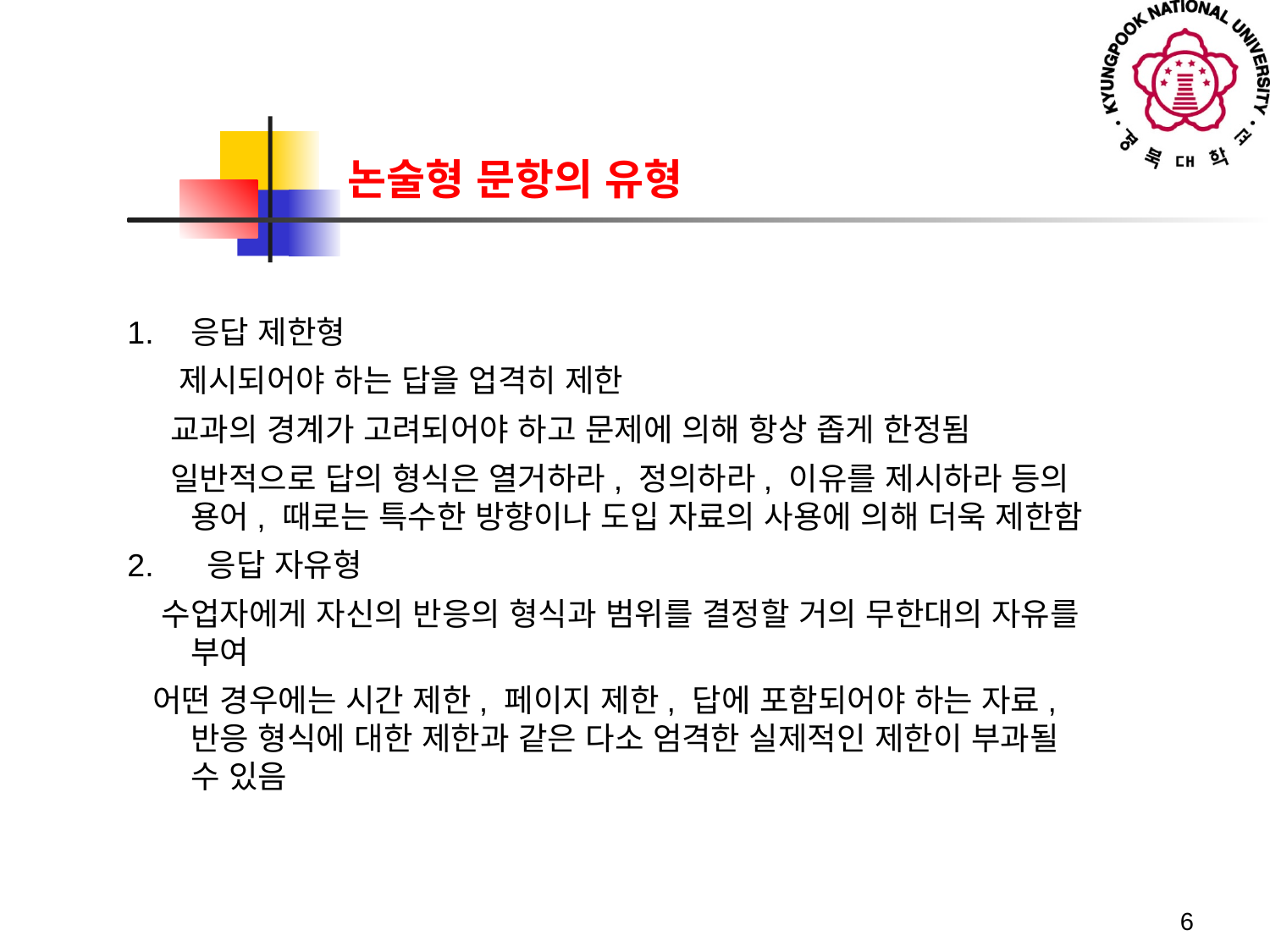

논술형 문항의 유형
응답 제한형
     제시되어야 하는 답을 업격히 제한
    교과의 경계가 고려되어야 하고 문제에 의해 항상 좁게 한정됨
    일반적으로 답의 형식은 열거하라, 정의하라, 이유를 제시하라 등의 용어, 때로는 특수한 방향이나 도입 자료의 사용에 의해 더욱 제한함
 응답 자유형
   수업자에게 자신의 반응의 형식과 범위를 결정할 거의 무한대의 자유를 부여
  어떤 경우에는 시간 제한, 페이지 제한, 답에 포함되어야 하는 자료, 반응 형식에 대한 제한과 같은 다소 엄격한 실제적인 제한이 부과될 수 있음
6